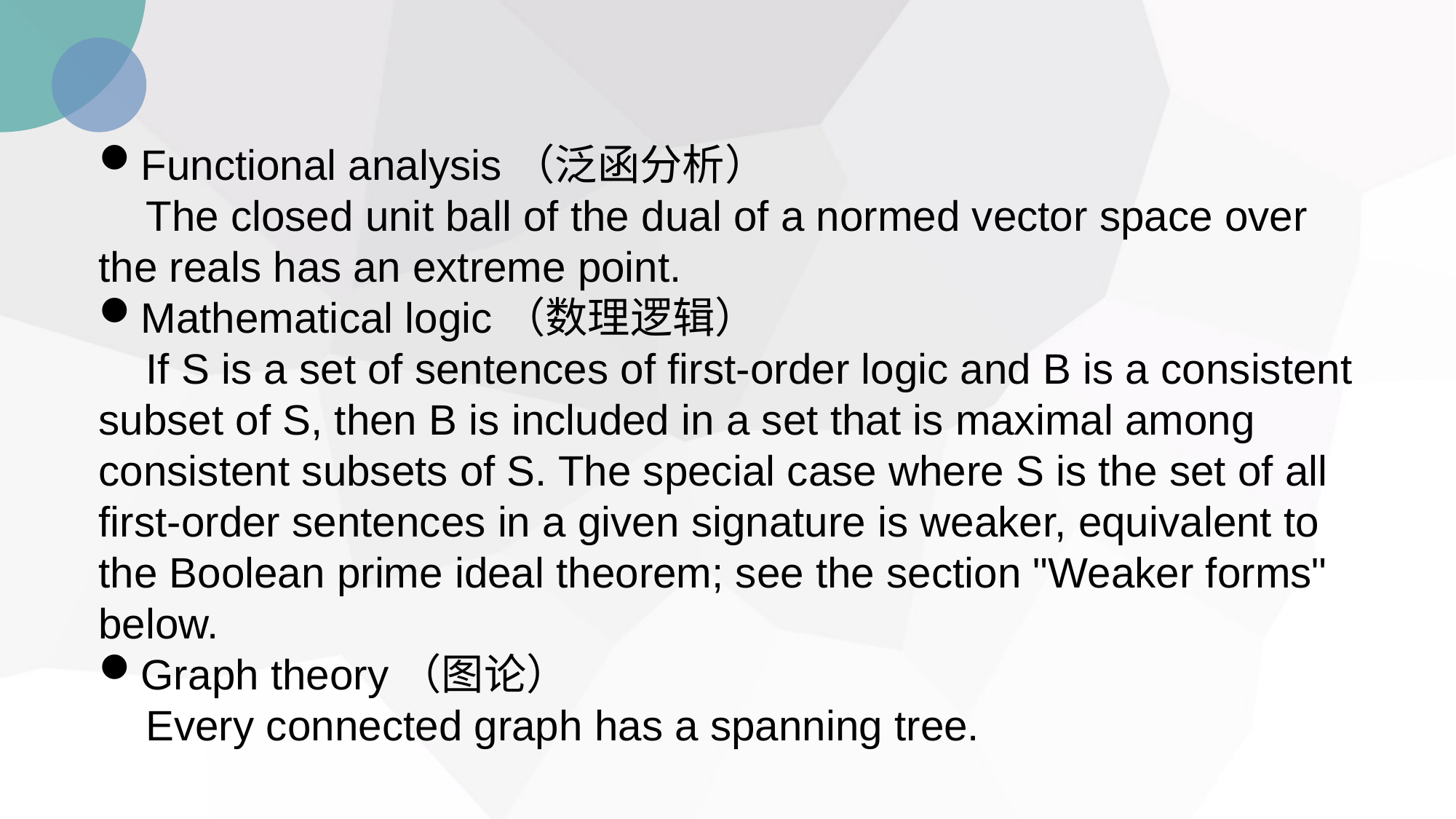

Functional analysis（泛函分析）
    The closed unit ball of the dual of a normed vector space over the reals has an extreme point.
Mathematical logic（数理逻辑）
    If S is a set of sentences of first-order logic and B is a consistent subset of S, then B is included in a set that is maximal among consistent subsets of S. The special case where S is the set of all first-order sentences in a given signature is weaker, equivalent to the Boolean prime ideal theorem; see the section "Weaker forms" below.
Graph theory（图论）
    Every connected graph has a spanning tree.